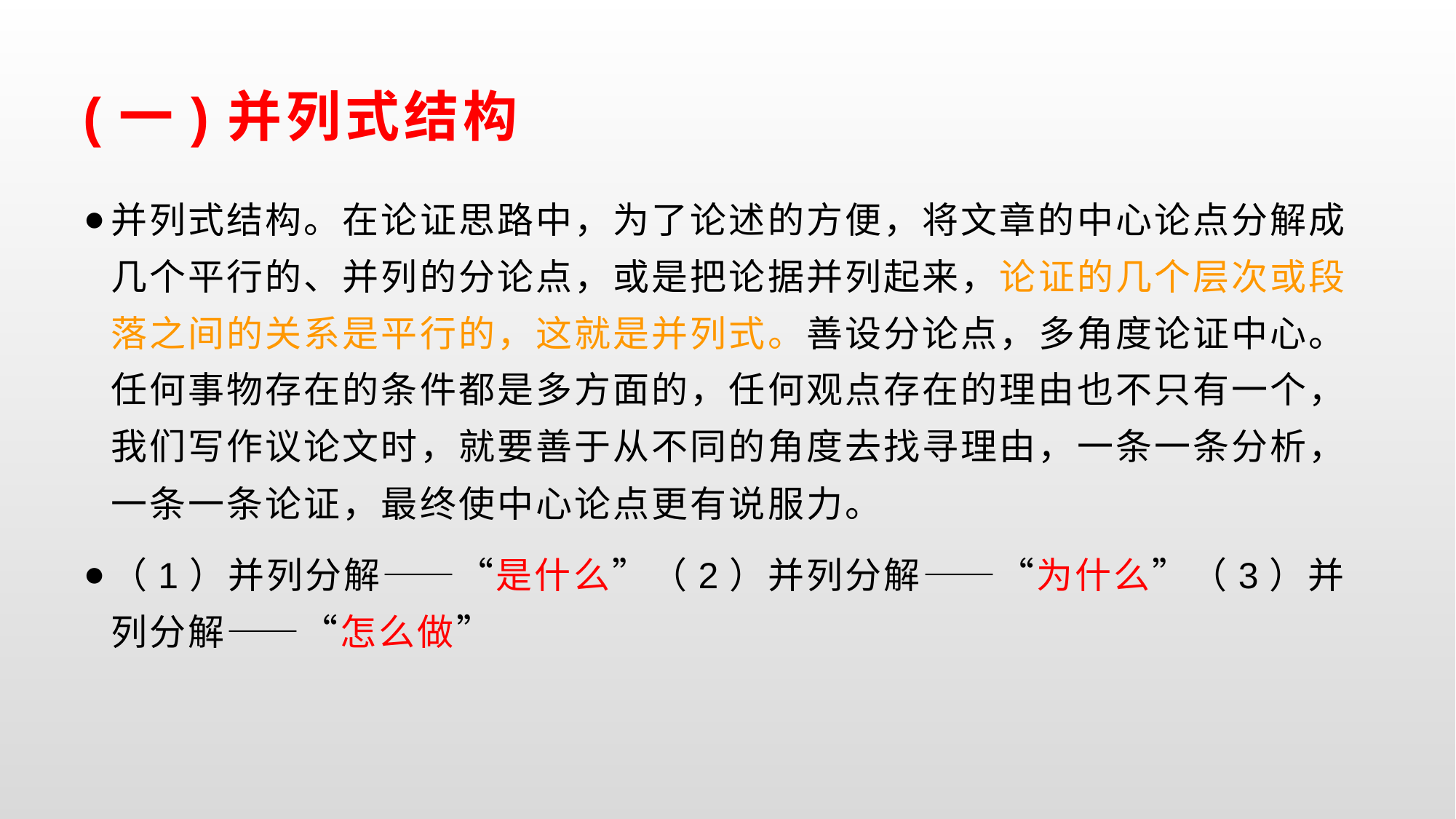

# (一)并列式结构
并列式结构。在论证思路中，为了论述的方便，将文章的中心论点分解成几个平行的、并列的分论点，或是把论据并列起来，论证的几个层次或段落之间的关系是平行的，这就是并列式。善设分论点，多角度论证中心。任何事物存在的条件都是多方面的，任何观点存在的理由也不只有一个，我们写作议论文时，就要善于从不同的角度去找寻理由，一条一条分析，一条一条论证，最终使中心论点更有说服力。
（1）并列分解——“是什么”（2）并列分解——“为什么”（3）并列分解——“怎么做”